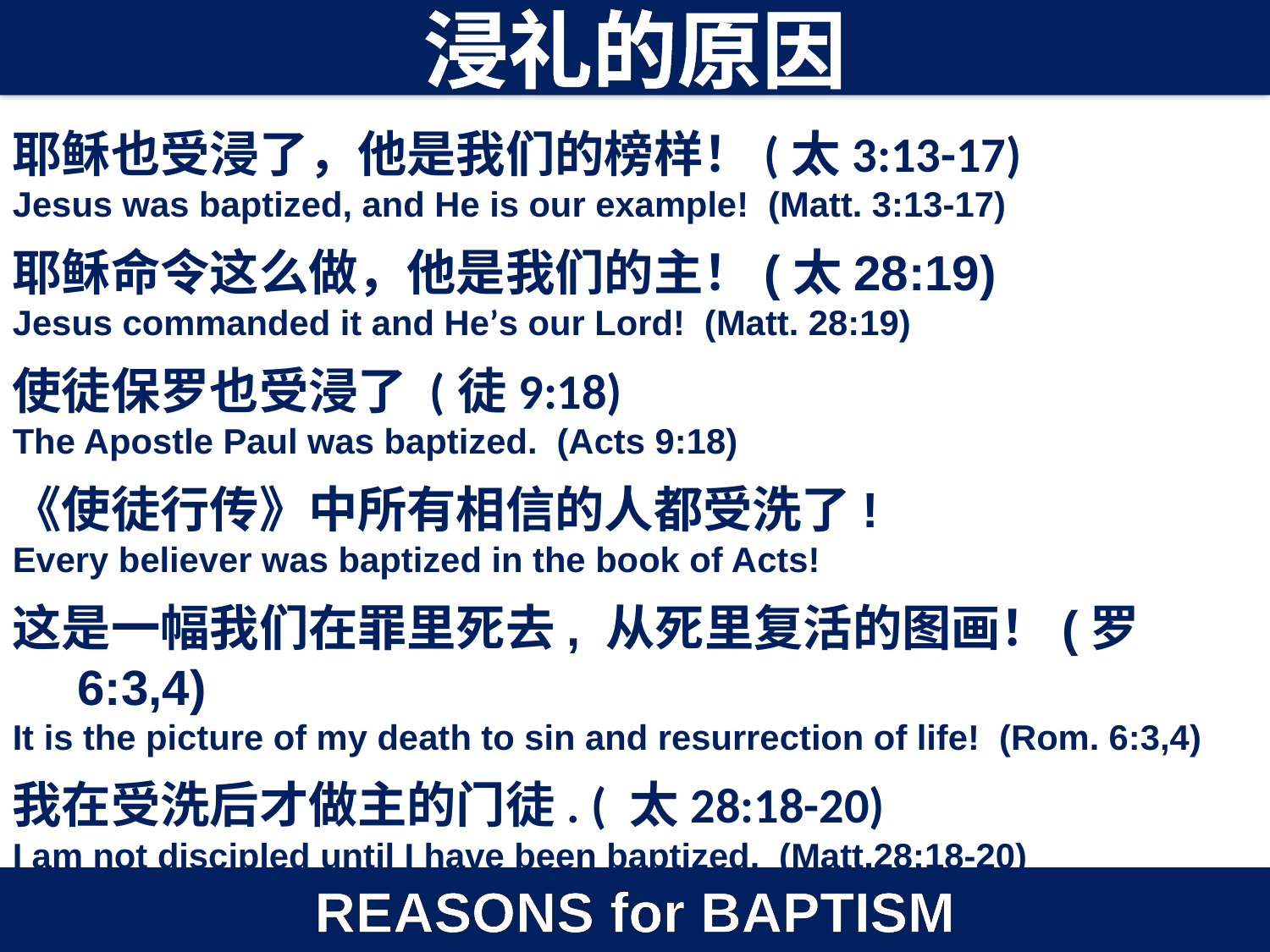

浸礼的原因
耶稣也受浸了，他是我们的榜样！(太3:13-17)
Jesus was baptized, and He is our example!  (Matt. 3:13-17)

耶稣命令这么做，他是我们的主！(太28:19)
Jesus commanded it and He’s our Lord!  (Matt. 28:19)

使徒保罗也受浸了 (徒9:18)
The Apostle Paul was baptized.  (Acts 9:18)

《使徒行传》中所有相信的人都受洗了!
Every believer was baptized in the book of Acts!

这是一幅我们在罪里死去, 从死里复活的图画！(罗6:3,4)
It is the picture of my death to sin and resurrection of life!  (Rom. 6:3,4)

我在受洗后才做主的门徒. ( 太28:18-20)
I am not discipled until I have been baptized.  (Matt.28:18-20)
REASONS for BAPTISM